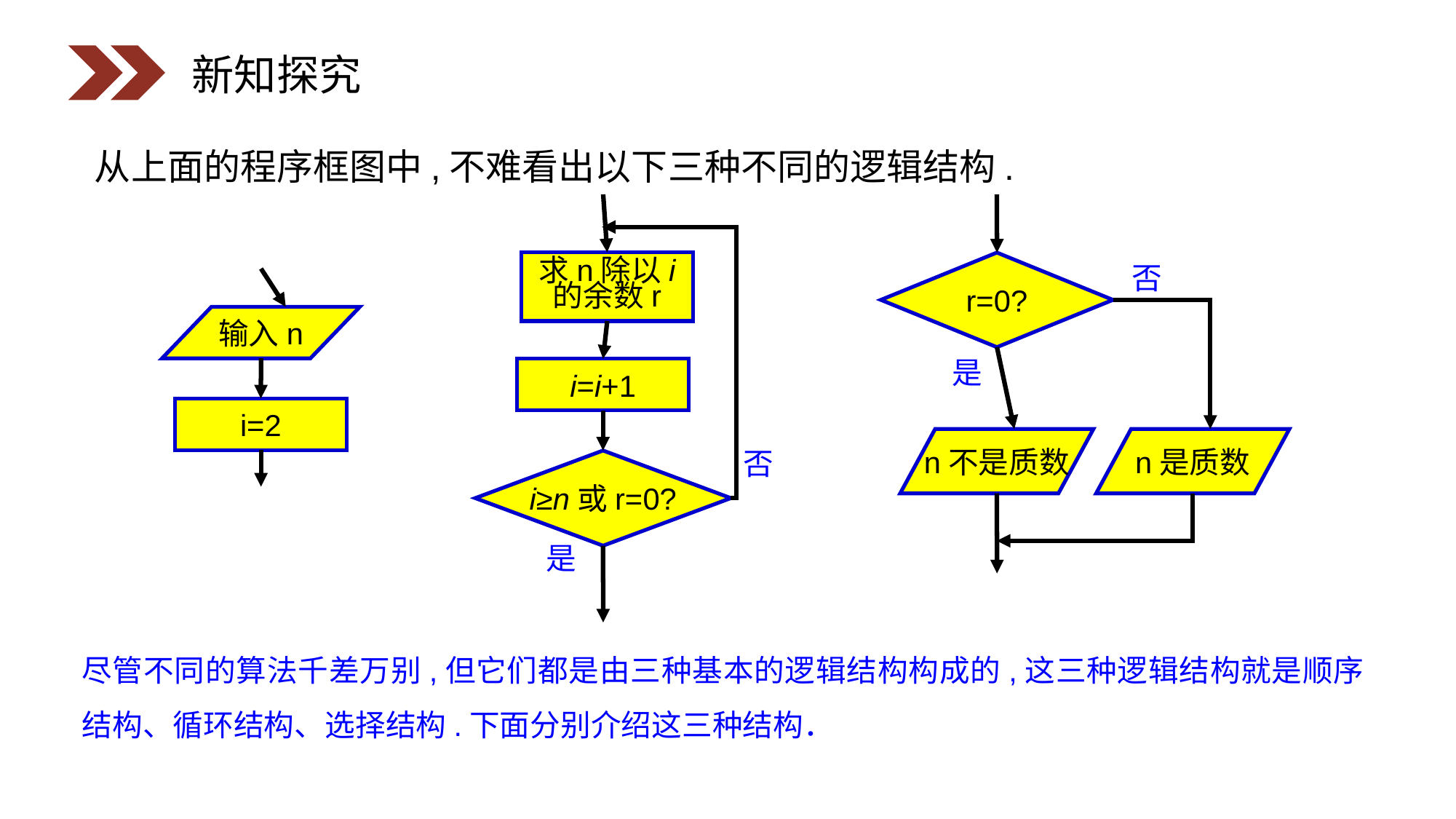

新知探究
 从上面的程序框图中,不难看出以下三种不同的逻辑结构.
求n除以i
的余数r
i=i+1
否
i≥n或r=0?
是
r=0?
否
是
n不是质数
n是质数
输入n
i=2
尽管不同的算法千差万别,但它们都是由三种基本的逻辑结构构成的,这三种逻辑结构就是顺序结构、循环结构、选择结构.下面分别介绍这三种结构．